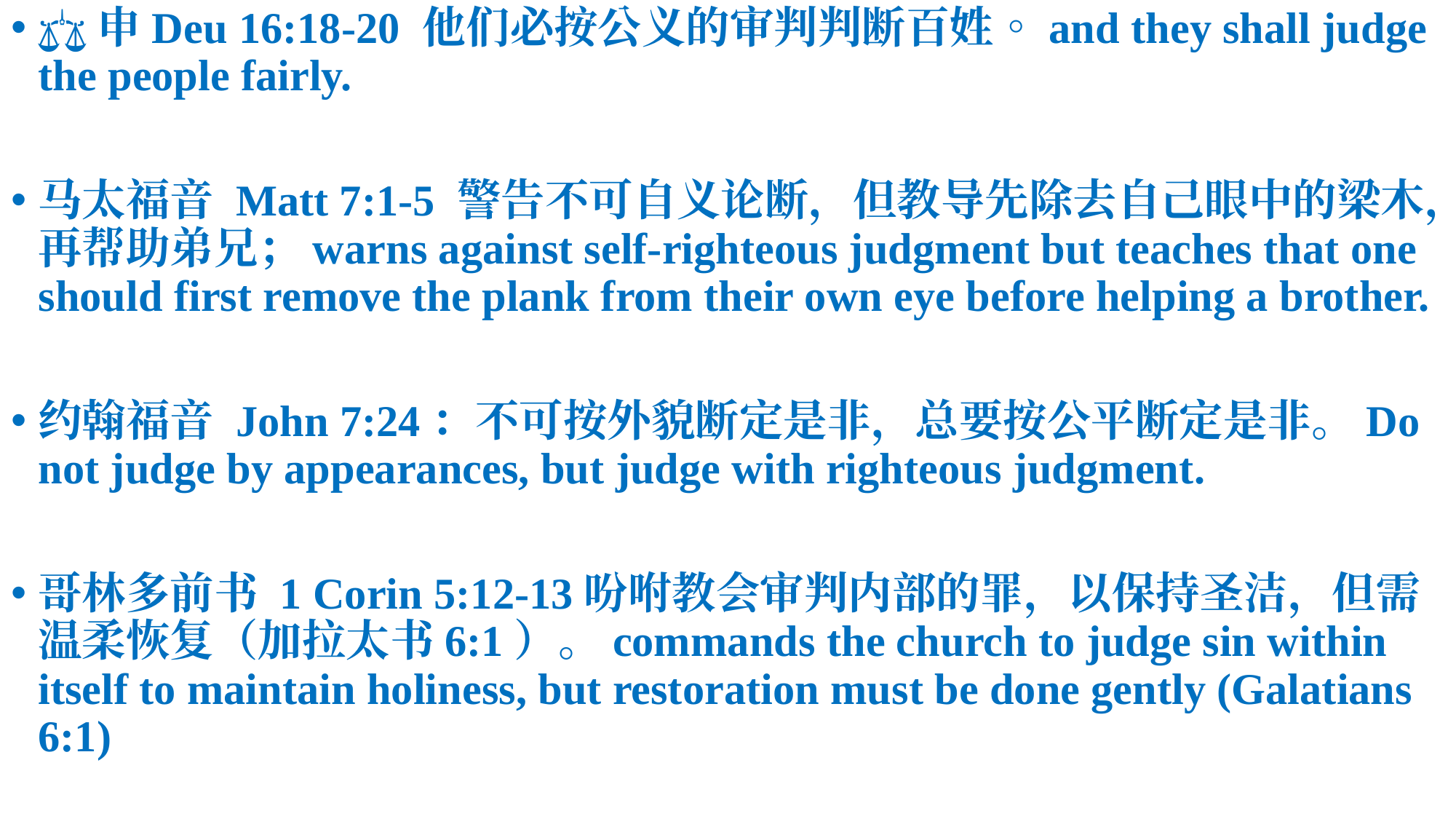

⚖️申Deu 16:18-20 他们必按公义的审判判断百姓。and they shall judge the people fairly.

马太福音 Matt 7:1-5 警告不可自义论断，但教导先除去自己眼中的梁木，再帮助弟兄；warns against self-righteous judgment but teaches that one should first remove the plank from their own eye before helping a brother.

约翰福音 John 7:24：不可按外貌断定是非，总要按公平断定是非。Do not judge by appearances, but judge with righteous judgment.

哥林多前书 1 Corin 5:12-13吩咐教会审判内部的罪，以保持圣洁，但需温柔恢复（加拉太书6:1）。commands the church to judge sin within itself to maintain holiness, but restoration must be done gently (Galatians 6:1)